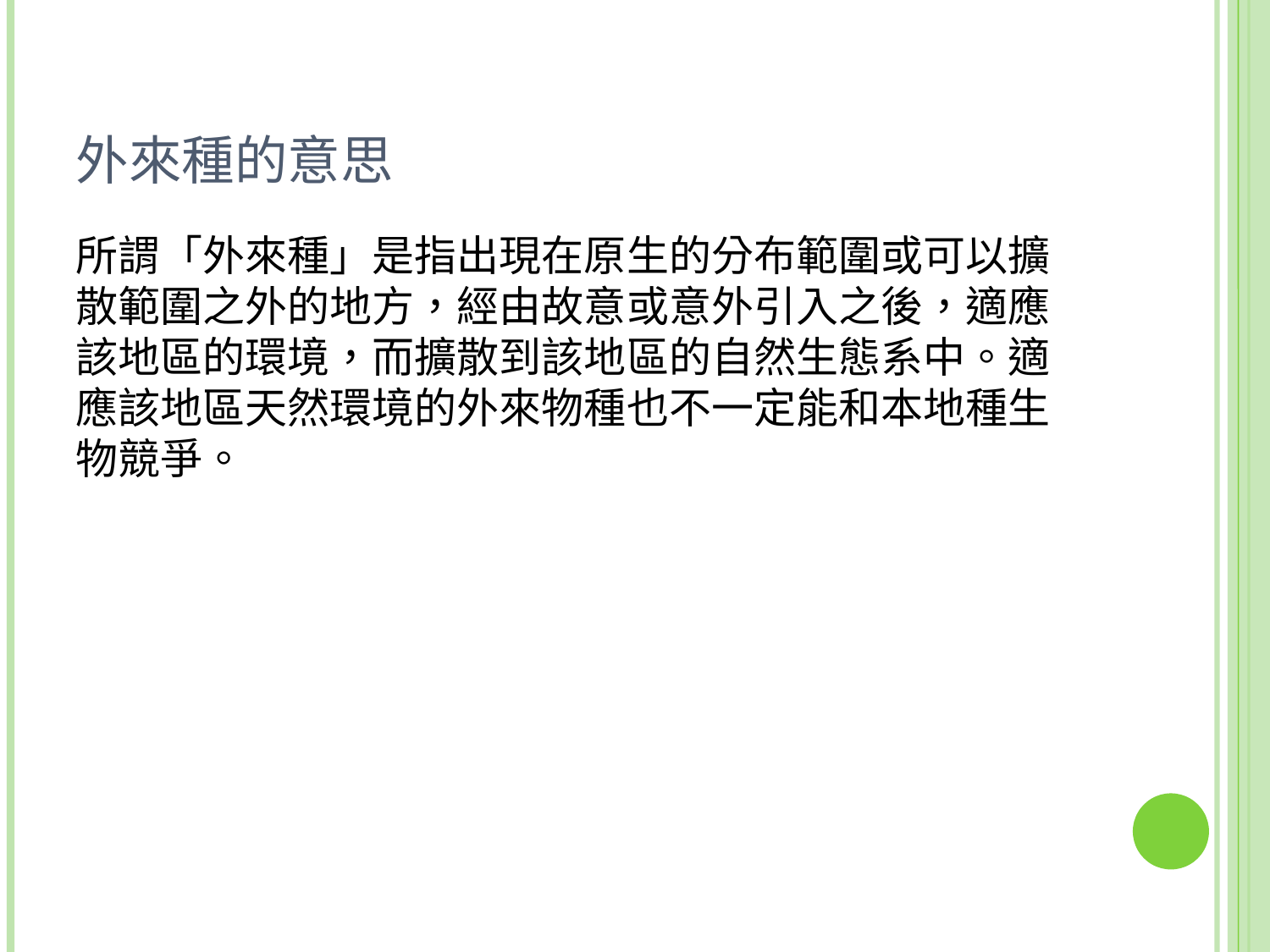

# 外來種的意思
所謂「外來種」是指出現在原生的分布範圍或可以擴散範圍之外的地方，經由故意或意外引入之後，適應該地區的環境，而擴散到該地區的自然生態系中。適應該地區天然環境的外來物種也不一定能和本地種生物競爭。